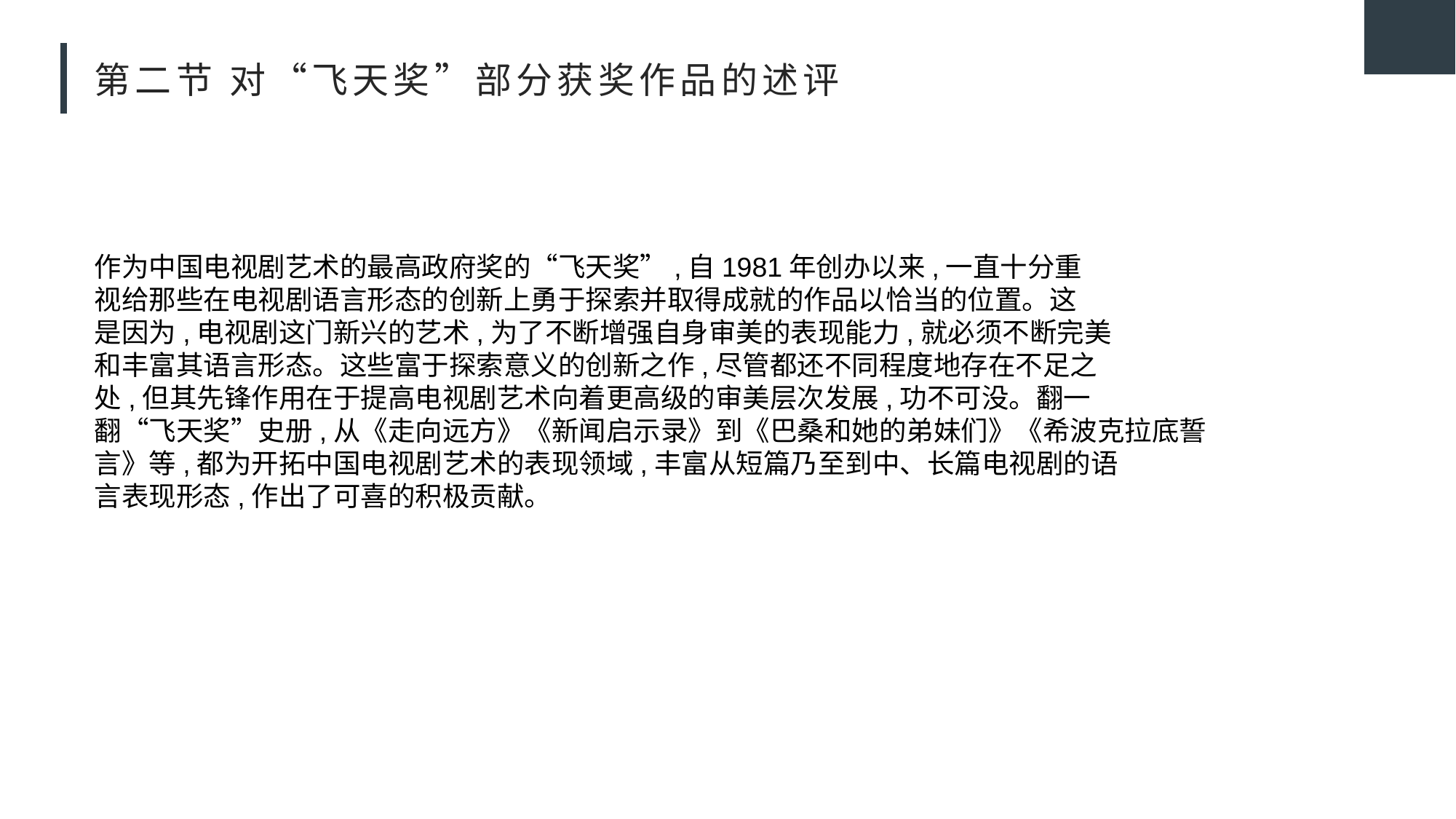

# 第二节 对“飞天奖”部分获奖作品的述评
作为中国电视剧艺术的最高政府奖的“飞天奖”,自1981年创办以来,一直十分重
视给那些在电视剧语言形态的创新上勇于探索并取得成就的作品以恰当的位置。这
是因为,电视剧这门新兴的艺术,为了不断增强自身审美的表现能力,就必须不断完美
和丰富其语言形态。这些富于探索意义的创新之作,尽管都还不同程度地存在不足之
处,但其先锋作用在于提高电视剧艺术向着更高级的审美层次发展,功不可没。翻一
翻“飞天奖”史册,从《走向远方》《新闻启示录》到《巴桑和她的弟妹们》《希波克拉底誓
言》等,都为开拓中国电视剧艺术的表现领域,丰富从短篇乃至到中、长篇电视剧的语
言表现形态,作出了可喜的积极贡献。